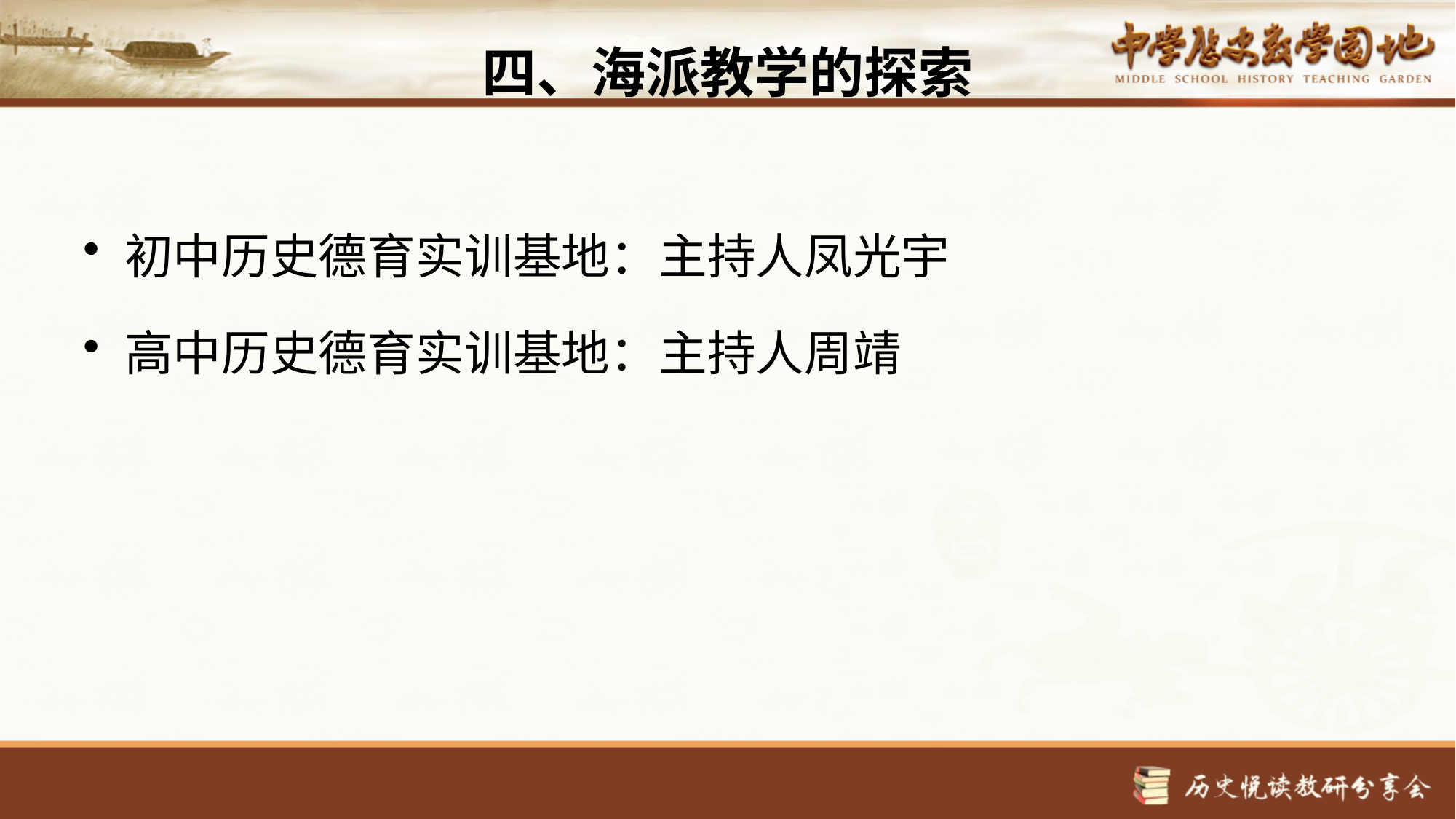

# 四、海派教学的探索
初中历史德育实训基地：主持人凤光宇
高中历史德育实训基地：主持人周靖